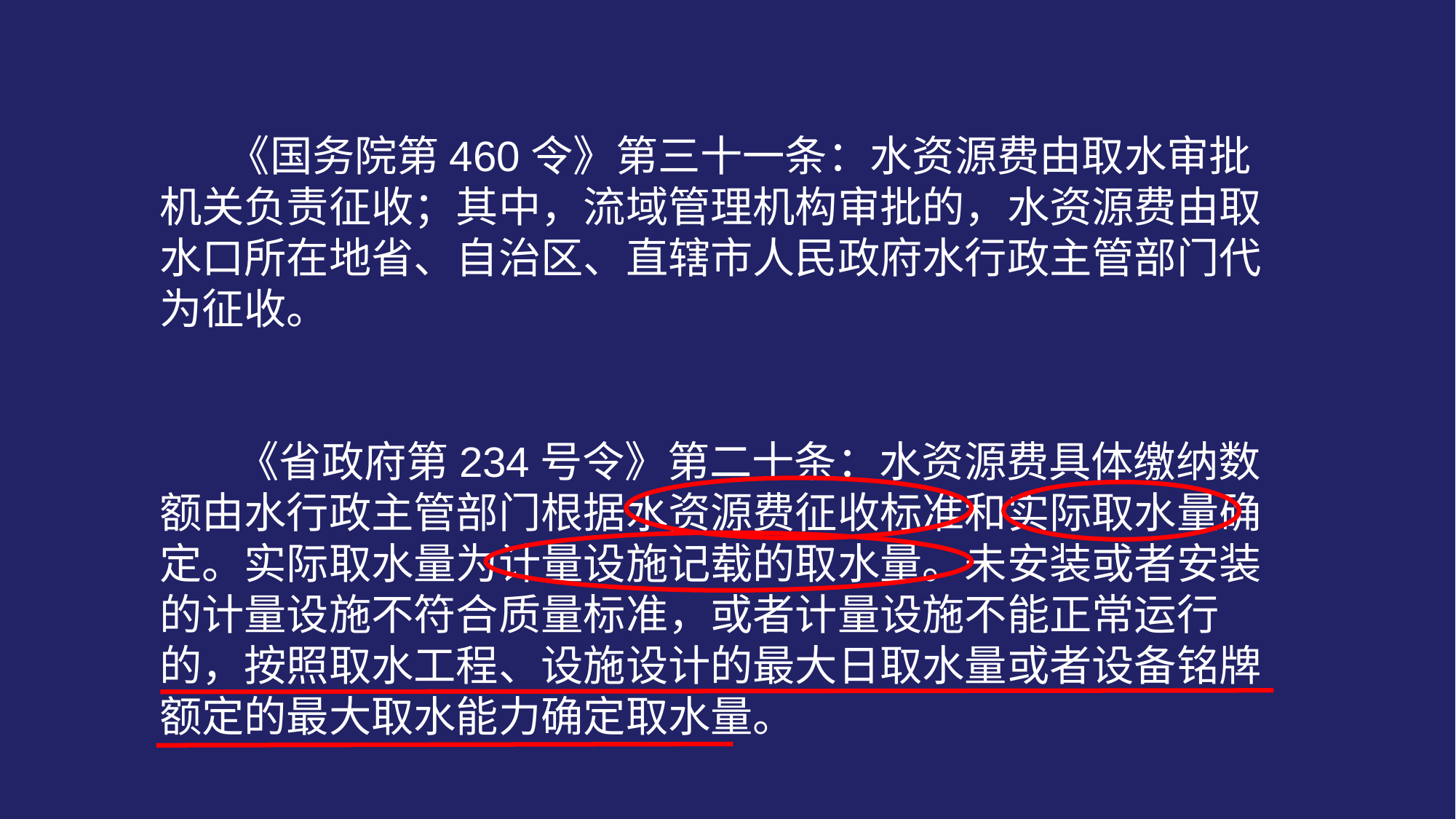

《国务院第460令》第三十一条：水资源费由取水审批机关负责征收；其中，流域管理机构审批的，水资源费由取水口所在地省、自治区、直辖市人民政府水行政主管部门代为征收。

   《省政府第234号令》第二十条：水资源费具体缴纳数额由水行政主管部门根据水资源费征收标准和实际取水量确定。实际取水量为计量设施记载的取水量。未安装或者安装的计量设施不符合质量标准，或者计量设施不能正常运行的，按照取水工程、设施设计的最大日取水量或者设备铭牌额定的最大取水能力确定取水量。